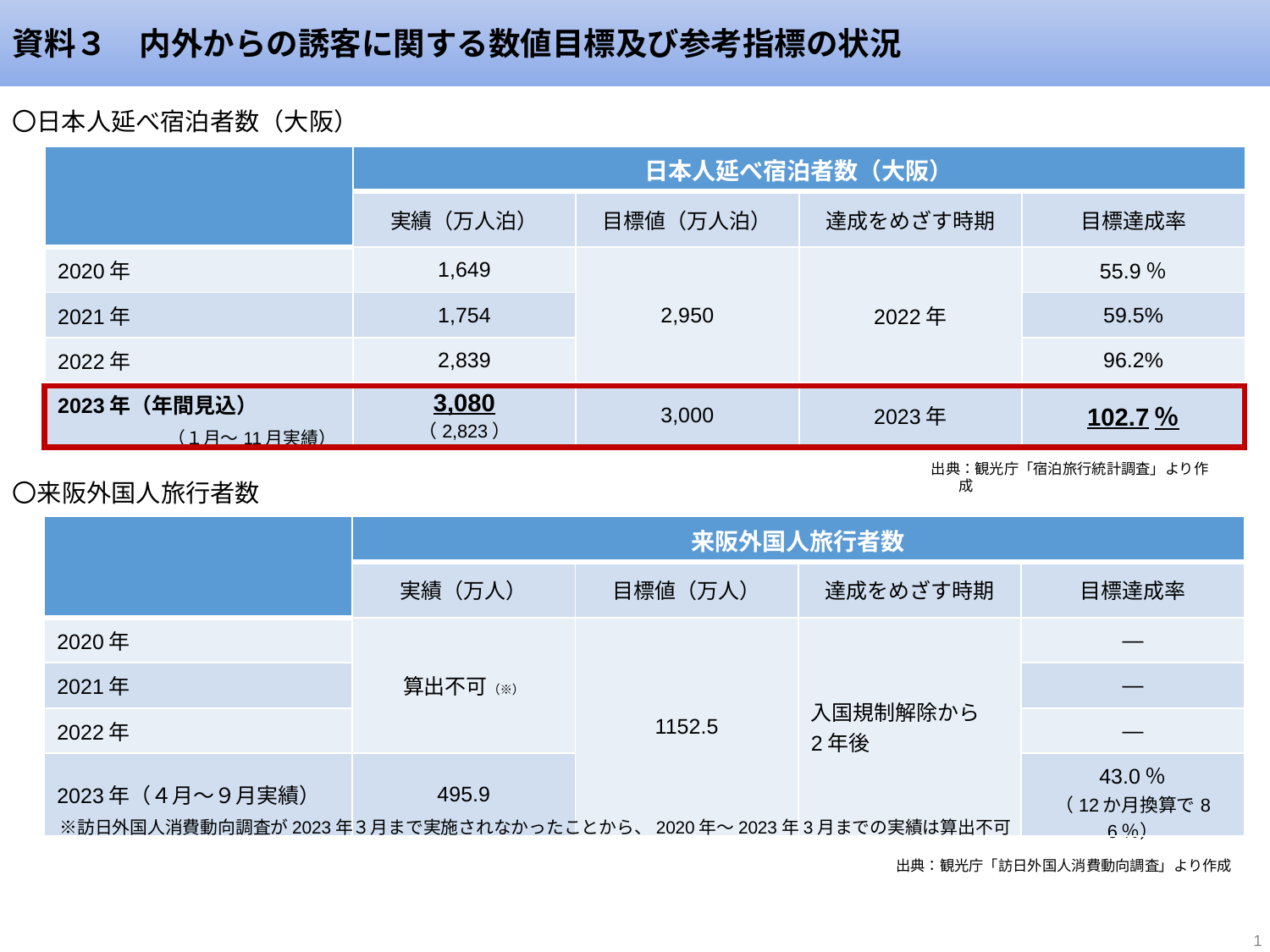

資料３　内外からの誘客に関する数値目標及び参考指標の状況
〇日本人延べ宿泊者数（大阪）
|  | 日本人延べ宿泊者数（大阪） |  |  |  |
| --- | --- | --- | --- | --- |
|  | 実績（万人泊） | 目標値（万人泊） | 達成をめざす時期 | 目標達成率 |
| 2020年 | 1,649 | 2,950 | 2022年 | 55.9％ |
| 2021年 | 1,754 |  |  | 59.5% |
| 2022年 | 2,839 |  |  | 96.2% |
| 2023年（年間見込） 　　　　　 （１月～11月実績） | 3,080 （2,823） | 3,000 | 2023年 | 102.7％ |

出典：観光庁「宿泊旅行統計調査」より作成
〇来阪外国人旅行者数
|  | 来阪外国人旅行者数 |  |  |  |
| --- | --- | --- | --- | --- |
|  | 実績（万人） | 目標値（万人） | 達成をめざす時期 | 目標達成率 |
| 2020年 | 算出不可（※） | 1152.5 | 入国規制解除から 2年後 | ― |
| 2021年 | 1,754 |  |  | ― |
| 2022年 | 2,791 |  |  | ― |
| 2023年（４月～９月実績） | 495.9 | 3,000 | 2023年 | 43.0％ （12か月換算で86％） |
　※訪日外国人消費動向調査が2023年３月まで実施されなかったことから、2020年～2023年3月までの実績は算出不可
出典：観光庁「訪日外国人消費動向調査」より作成
1